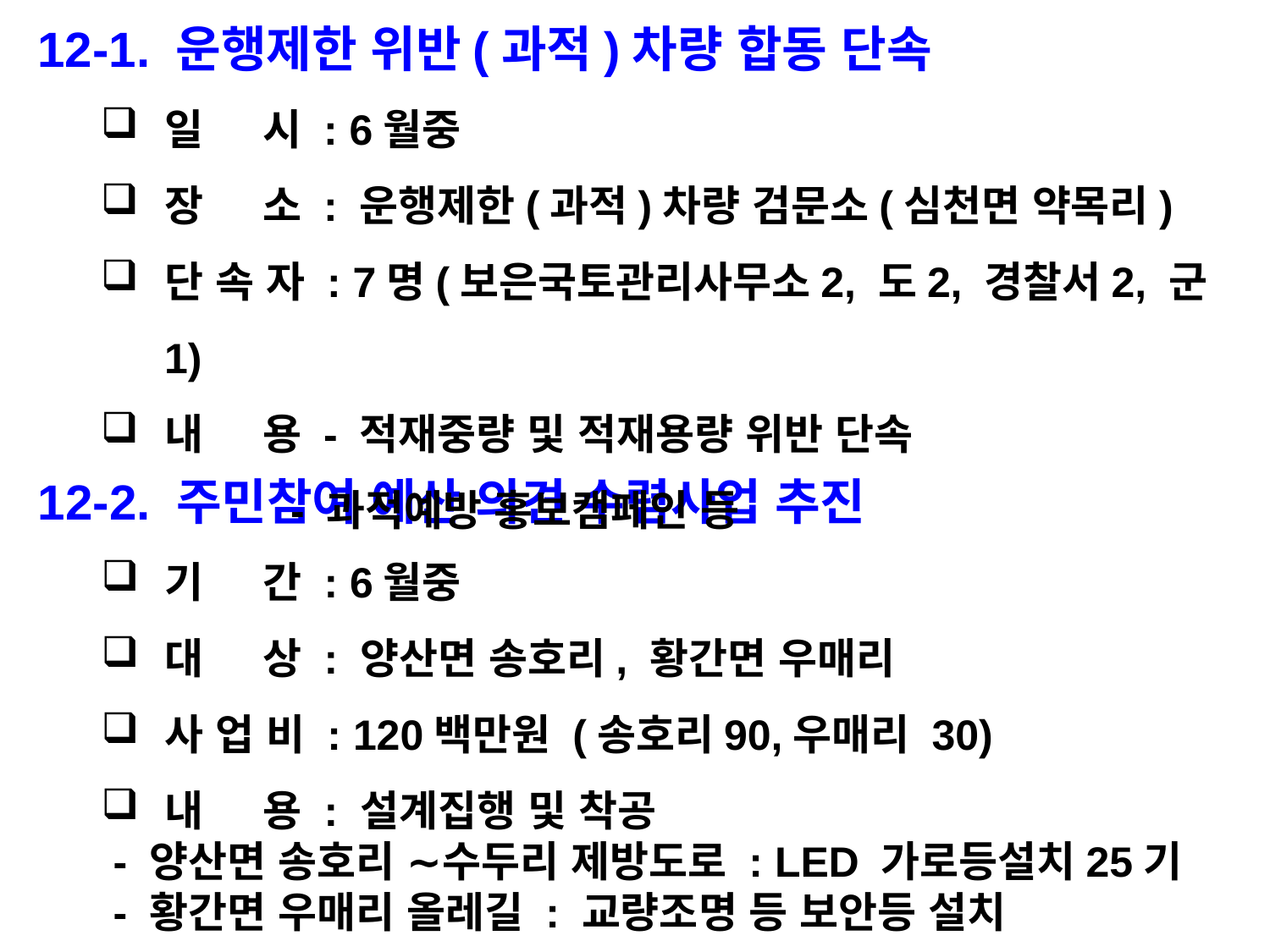

12-1. 운행제한 위반(과적)차량 합동 단속
일     시 : 6월중
장     소 : 운행제한(과적)차량 검문소(심천면 약목리)
단 속 자 : 7명(보은국토관리사무소2, 도2, 경찰서2, 군1)
내     용 - 적재중량 및 적재용량 위반 단속
                - 과적예방 홍보캠페인 등

12-2. 주민참여 예산 의견 수렴사업 추진
기     간 : 6월중
대     상 : 양산면 송호리, 황간면 우매리
사 업 비 : 120백만원 (송호리90,우매리 30)
내     용 : 설계집행 및 착공
 - 양산면 송호리 ∼수두리 제방도로 : LED 가로등설치25기
 - 황간면 우매리 올레길 : 교량조명 등 보안등 설치